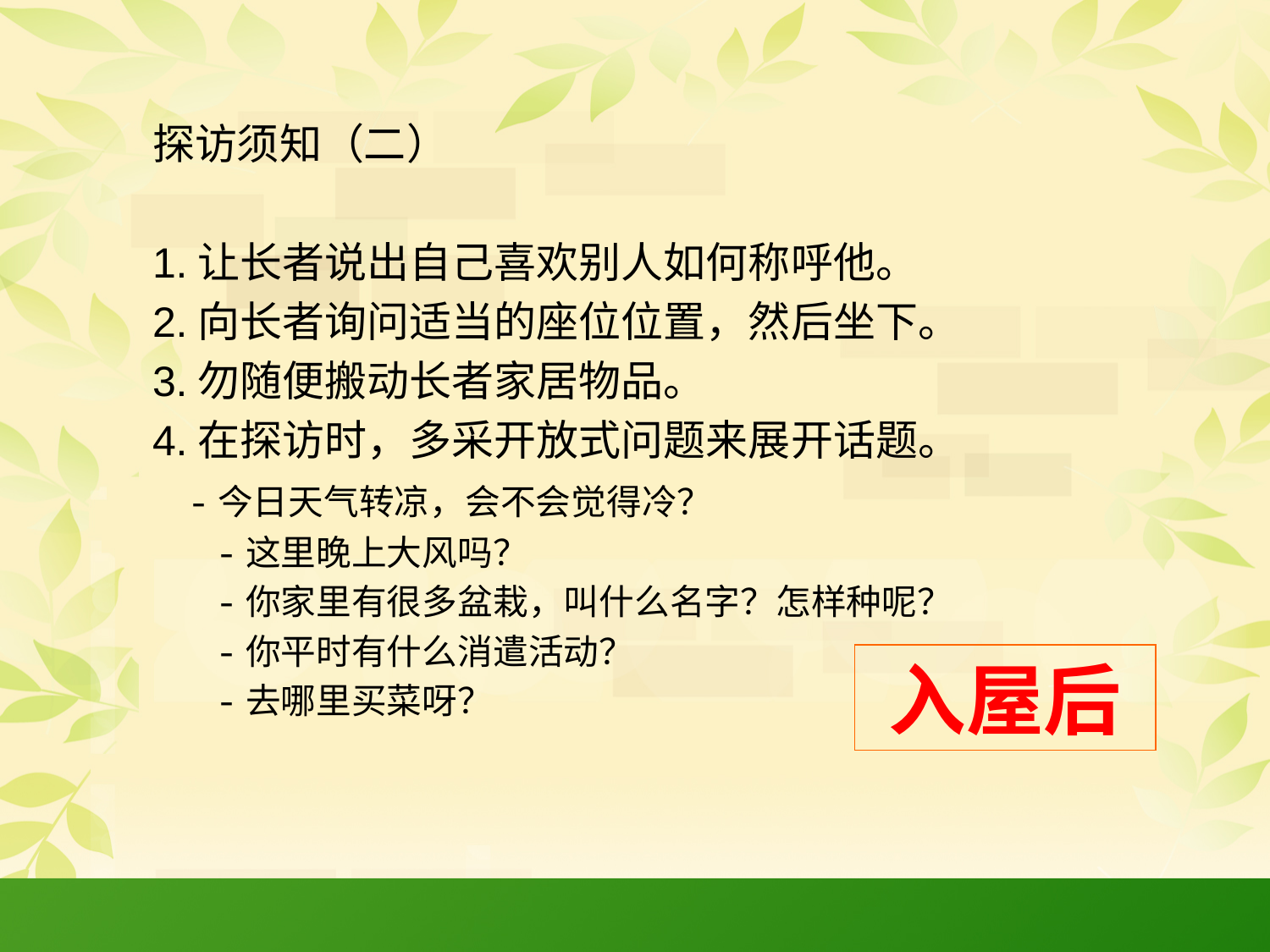

# 探访须知（二）

1.让长者说出自己喜欢别人如何称呼他。
2.向长者询问适当的座位位置，然后坐下。
3.勿随便搬动长者家居物品。
4.在探访时，多采开放式问题来展开话题。
   -今日天气转凉，会不会觉得冷？
   -这里晚上大风吗？
   -你家里有很多盆栽，叫什么名字？怎样种呢？
   -你平时有什么消遣活动？
   -去哪里买菜呀？

入屋后